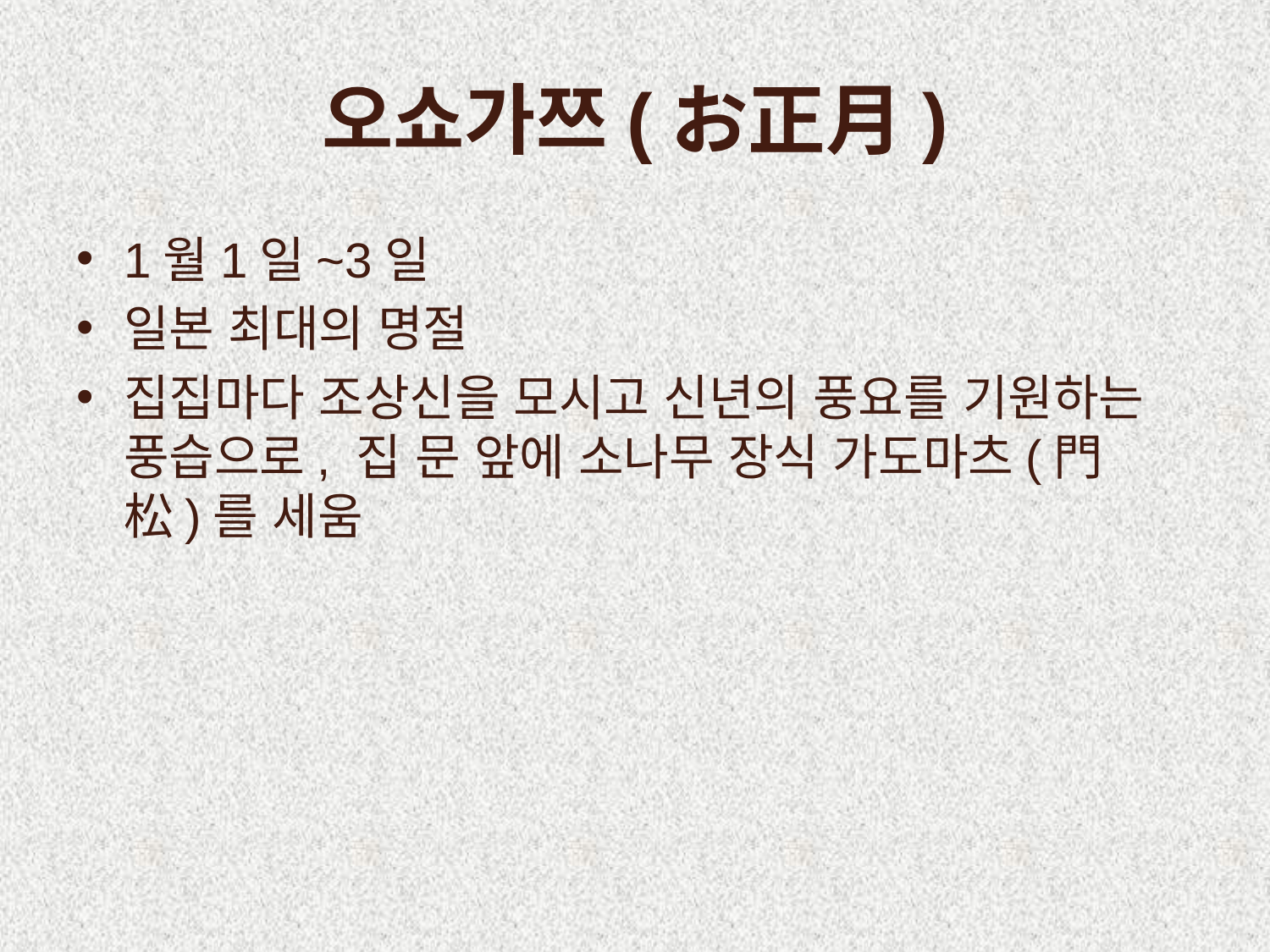

# 오쇼가쯔(お正月)
1월1일~3일
일본 최대의 명절
집집마다 조상신을 모시고 신년의 풍요를 기원하는 풍습으로, 집 문 앞에 소나무 장식 가도마츠(門松)를 세움